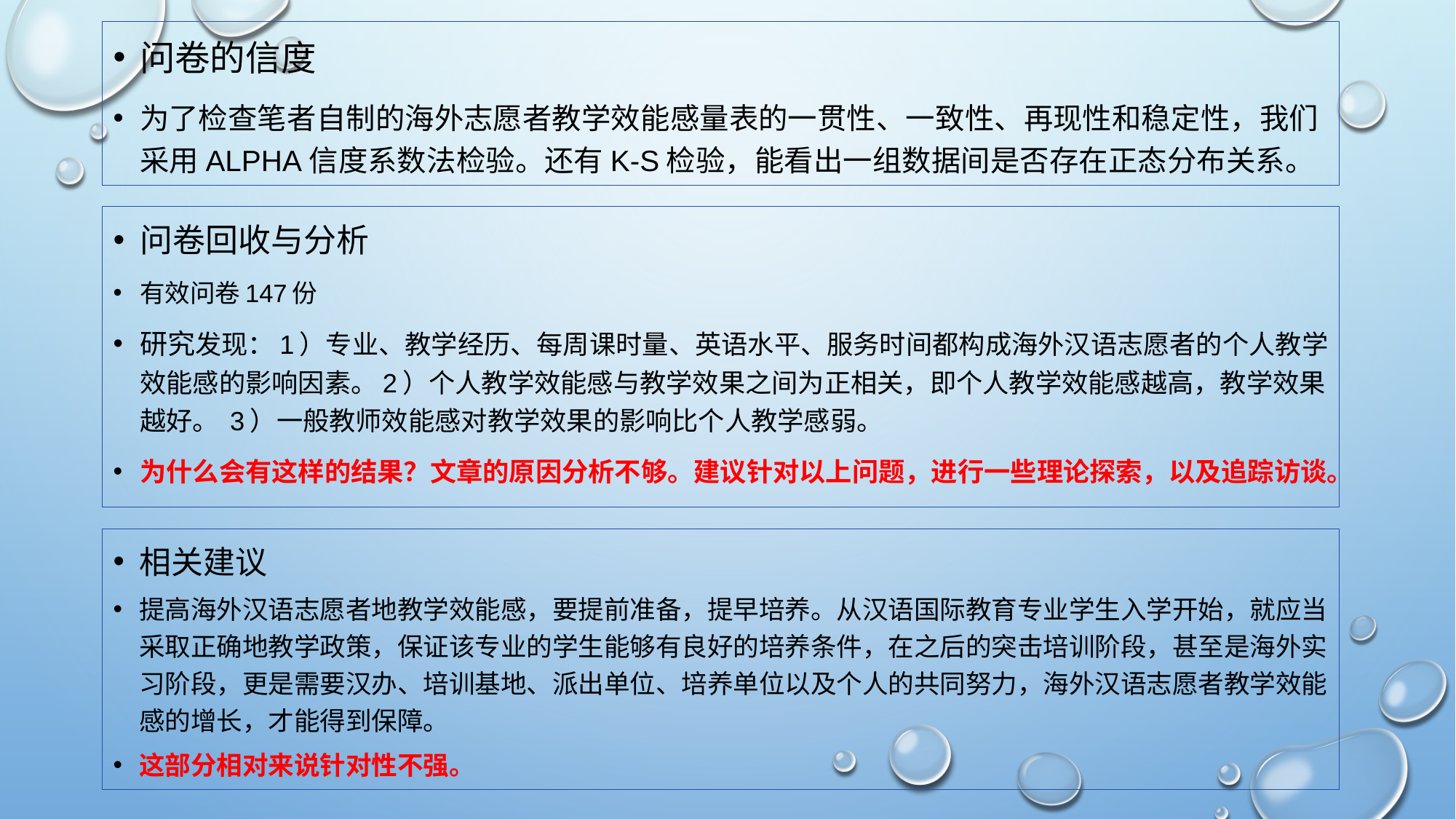

问卷的信度
为了检查笔者自制的海外志愿者教学效能感量表的一贯性、一致性、再现性和稳定性，我们采用Alpha信度系数法检验。还有K-S检验，能看出一组数据间是否存在正态分布关系。
问卷回收与分析
有效问卷147份
研究发现：1）专业、教学经历、每周课时量、英语水平、服务时间都构成海外汉语志愿者的个人教学效能感的影响因素。2）个人教学效能感与教学效果之间为正相关，即个人教学效能感越高，教学效果越好。 3）一般教师效能感对教学效果的影响比个人教学感弱。
为什么会有这样的结果？文章的原因分析不够。建议针对以上问题，进行一些理论探索，以及追踪访谈。

相关建议
提高海外汉语志愿者地教学效能感，要提前准备，提早培养。从汉语国际教育专业学生入学开始，就应当采取正确地教学政策，保证该专业的学生能够有良好的培养条件，在之后的突击培训阶段，甚至是海外实习阶段，更是需要汉办、培训基地、派出单位、培养单位以及个人的共同努力，海外汉语志愿者教学效能感的增长，才能得到保障。
这部分相对来说针对性不强。